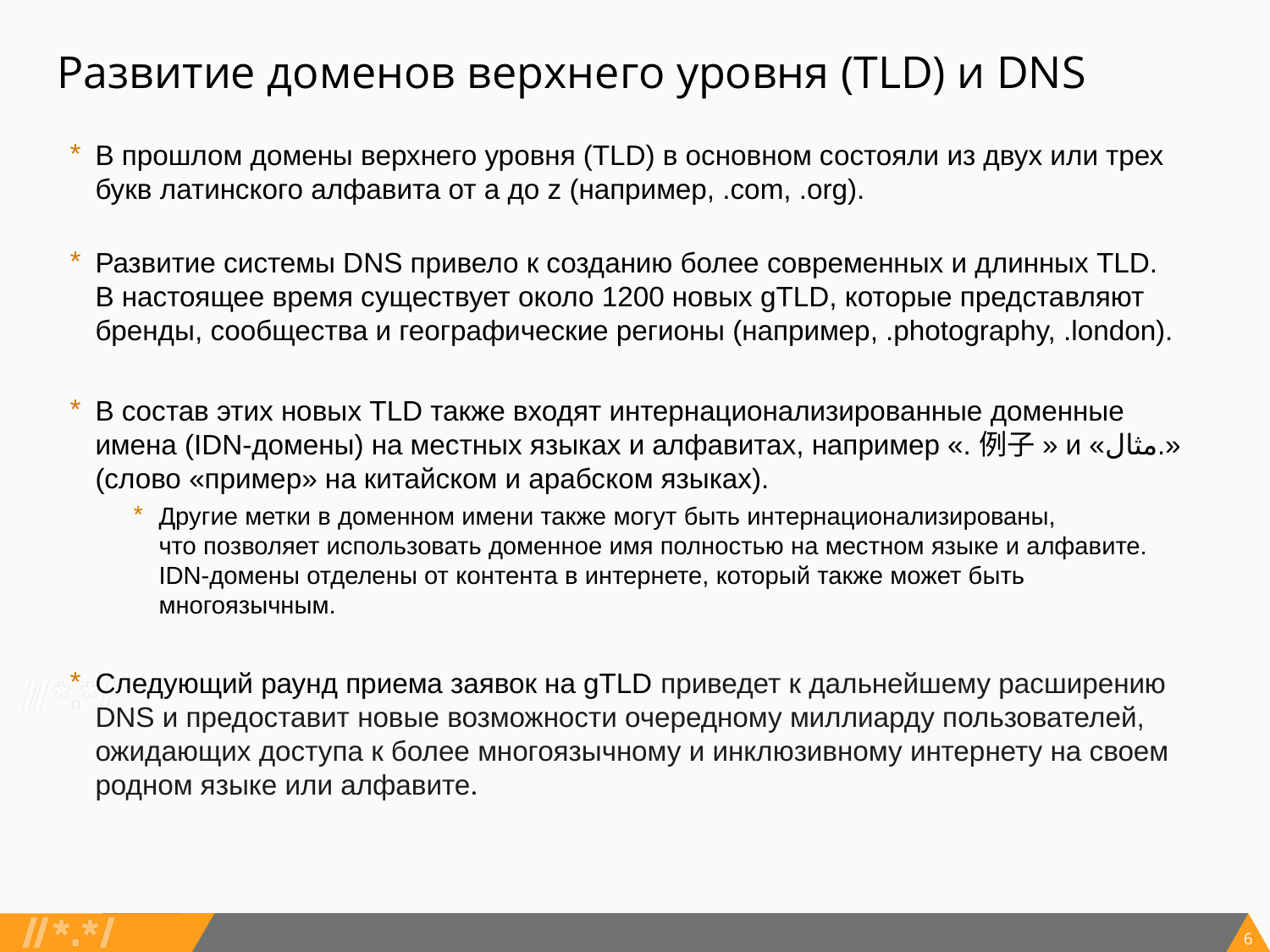

# Развитие доменов верхнего уровня (TLD) и DNS
В прошлом домены верхнего уровня (TLD) в основном состояли из двух или трех букв латинского алфавита от a до z (например, .com, .org).

Развитие системы DNS привело к созданию более современных и длинных TLD.
В настоящее время существует около 1200 новых gTLD, которые представляют бренды, сообщества и географические регионы (например, .photography, .london).

В состав этих новых TLD также входят интернационализированные доменные имена (IDN-домены) на местных языках и алфавитах, например «.例子» и «مثال.» (слово «пример» на китайском и арабском языках).
Другие метки в доменном имени также могут быть интернационализированы,
что позволяет использовать доменное имя полностью на местном языке и алфавите. IDN-домены отделены от контента в интернете, который также может быть многоязычным.

Следующий раунд приема заявок на gTLD приведет к дальнейшему расширению DNS и предоставит новые возможности очередному миллиарду пользователей, ожидающих доступа к более многоязычному и инклюзивному интернету на своем родном языке или алфавите.